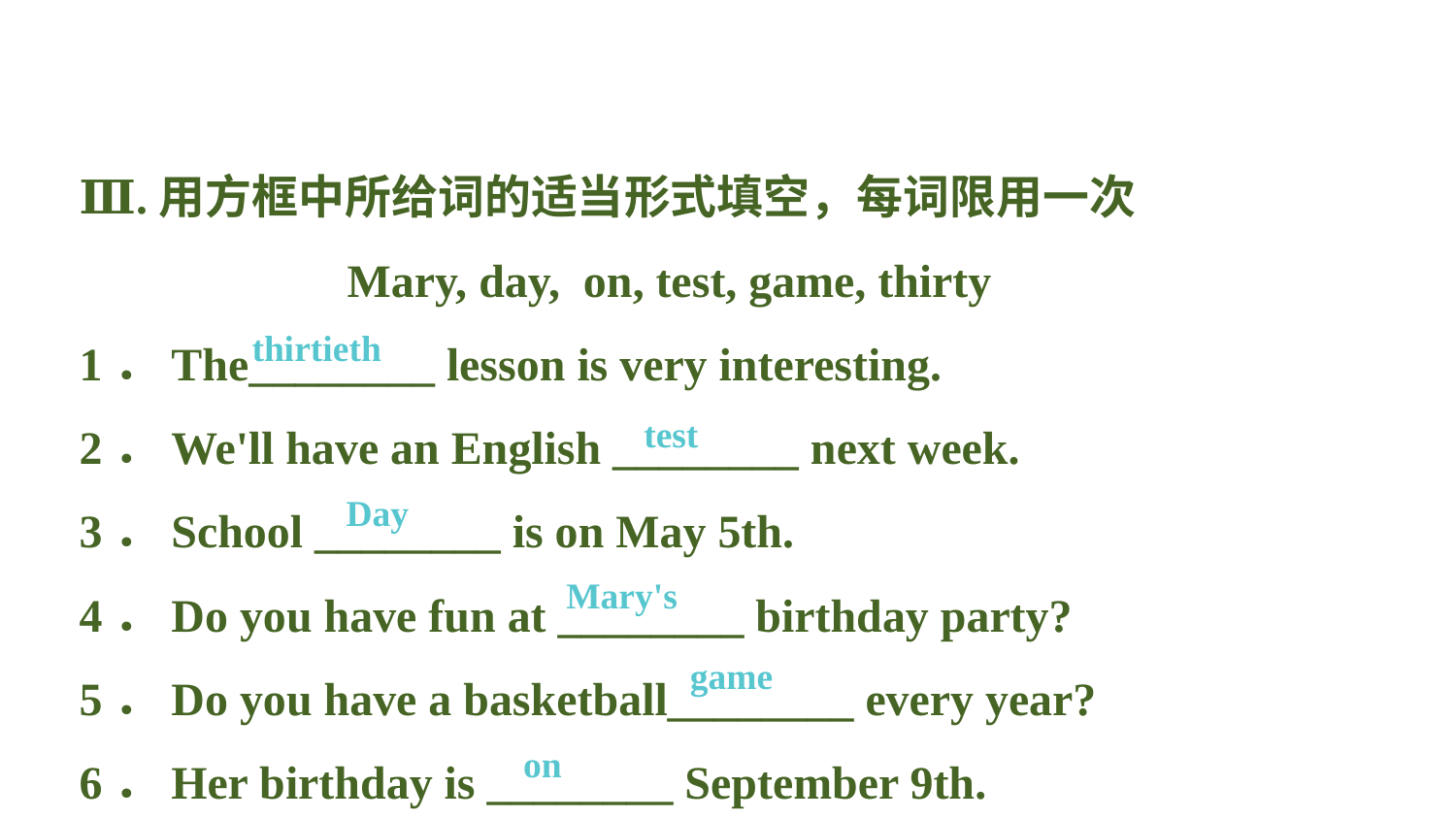

Ⅲ.用方框中所给词的适当形式填空，每词限用一次
                       Mary, day,  on, test, game, thirty
1．The________ lesson is very interesting.
2．We'll have an English ________ next week.
3．School ________ is on May 5th.
4．Do you have fun at ________ birthday party?
5．Do you have a basketball________ every year?
6．Her birthday is ________ September 9th.
thirtieth
test
Day
Mary's
game
on